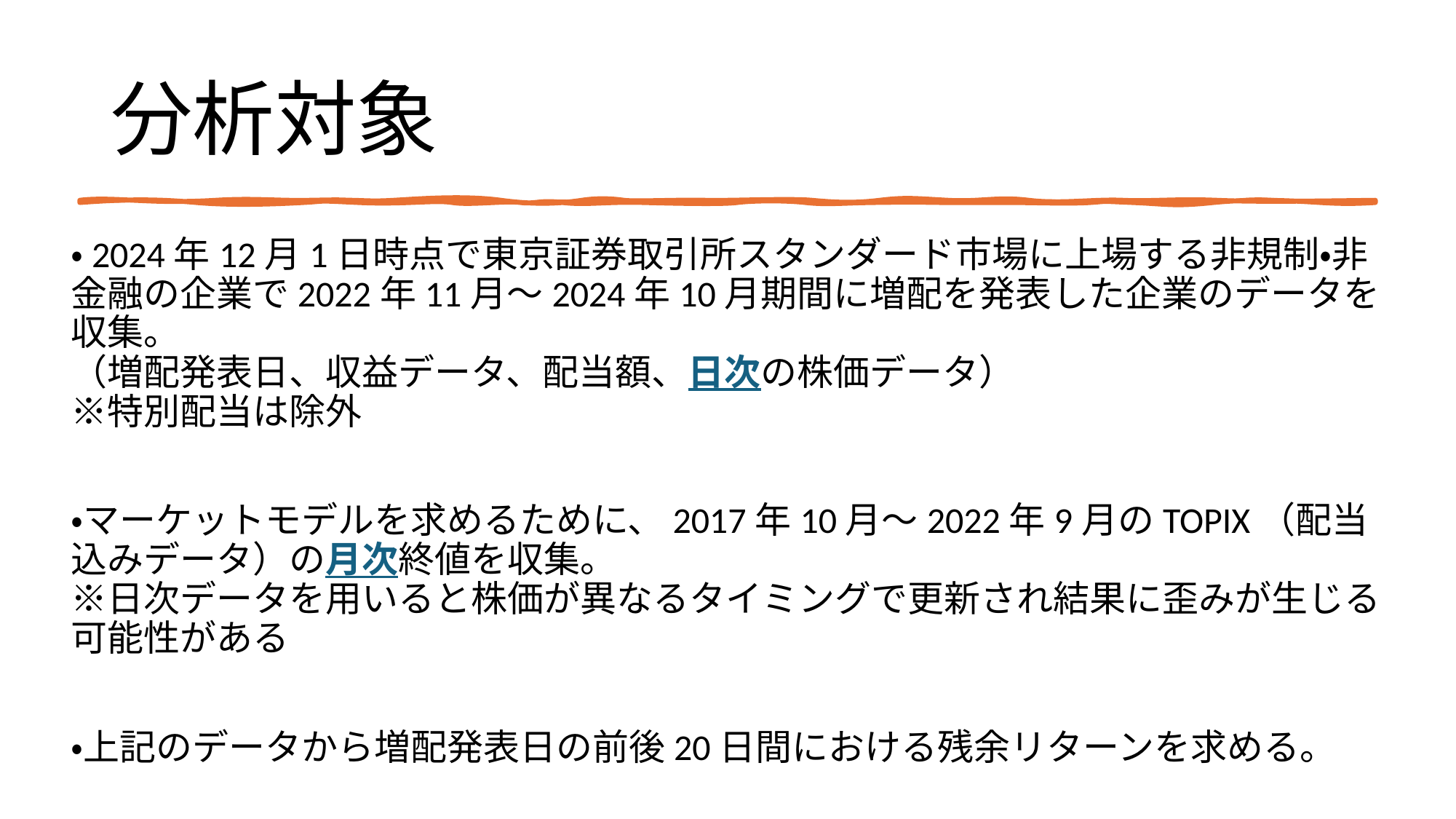

# 分析対象

・2024年12月1日時点で東京証券取引所スタンダード市場に上場する非規制・非金融の企業で2022年11月～2024年10月期間に増配を発表した企業のデータを収集。
（増配発表日、収益データ、配当額、日次の株価データ）
※特別配当は除外

・マーケットモデルを求めるために、2017年10月～2022年9月のTOPIX（配当込みデータ）の月次終値を収集。
※日次データを用いると株価が異なるタイミングで更新され結果に歪みが生じる可能性がある

・上記のデータから増配発表日の前後20日間における残余リターンを求める。